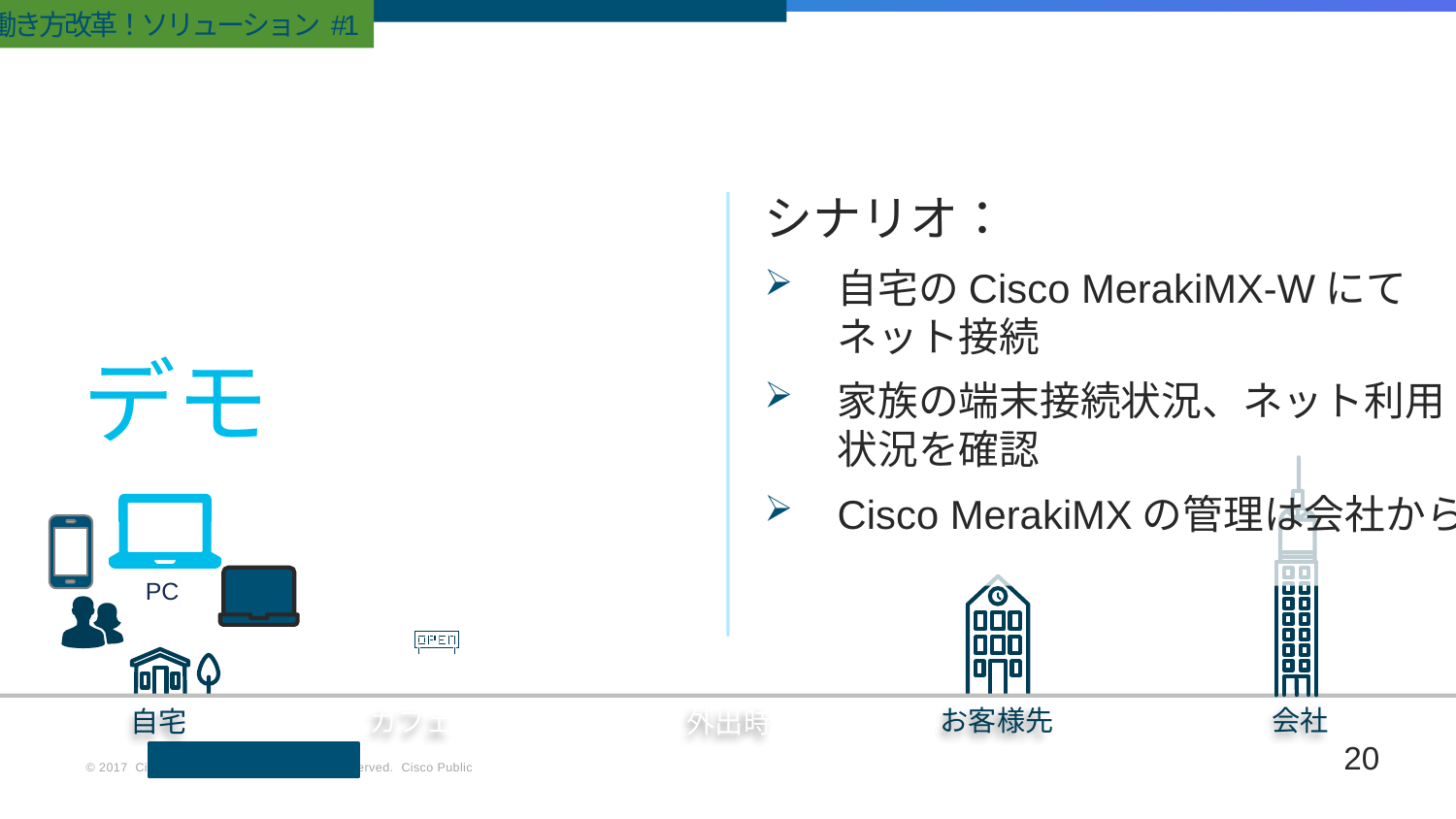

働き方改革！ソリューション #1
シナリオ：
自宅のCisco MerakiMX-Wにて
ネット接続
家族の端末接続状況、ネット利用
状況を確認
Cisco MerakiMXの管理は会社から
# デモ

PC

会社
お客様先

カフェ
自宅
外出時